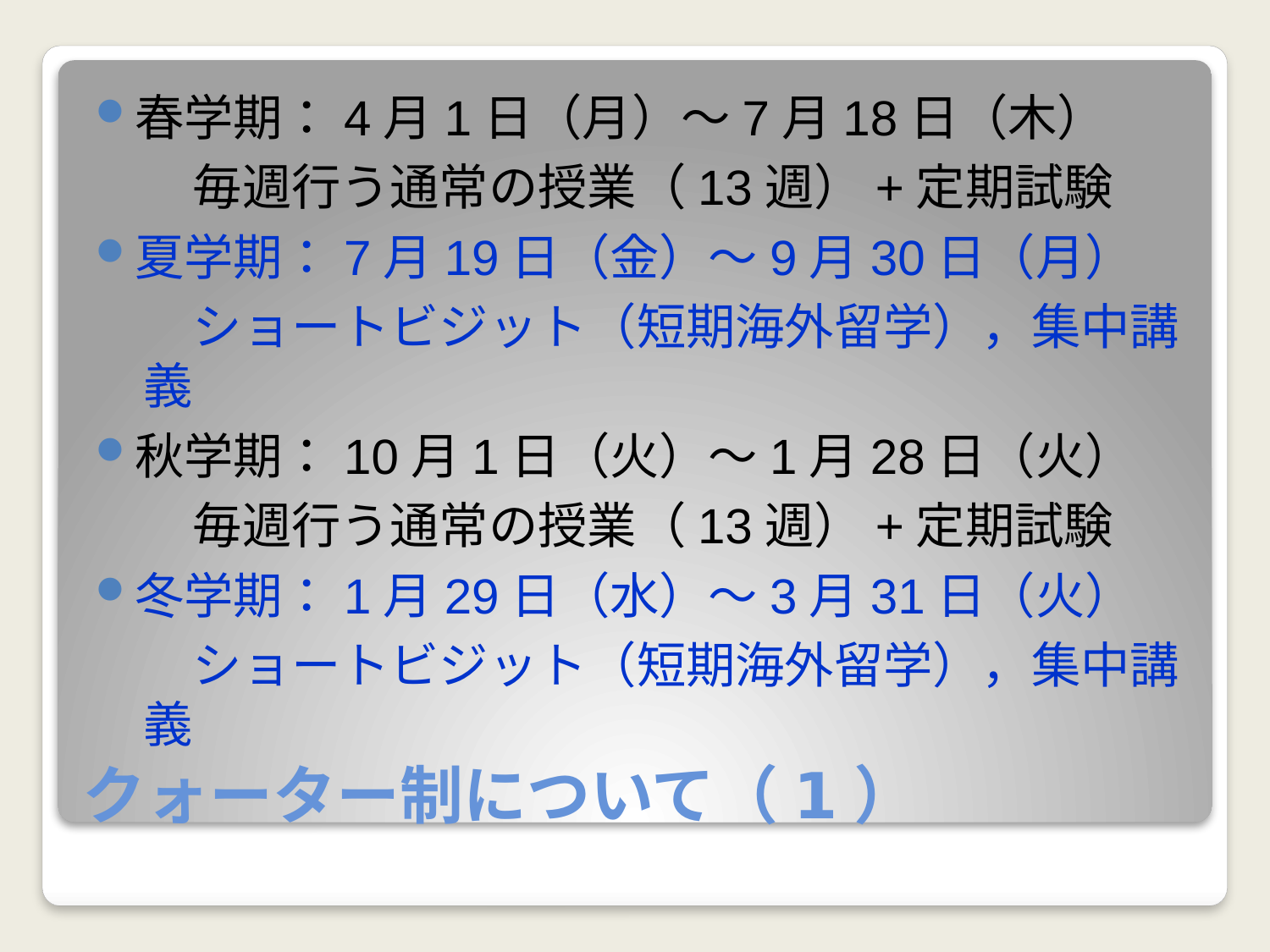

春学期：4月1日（月）～7月18日（木）
　毎週行う通常の授業（13週）+定期試験
夏学期：7月19日（金）～9月30日（月）
　ショートビジット（短期海外留学），集中講義
秋学期：10月1日（火）～1月28日（火）
　毎週行う通常の授業（13週）+定期試験
冬学期：1月29日（水）～3月31日（火）
　ショートビジット（短期海外留学），集中講義

# クォーター制について（1）